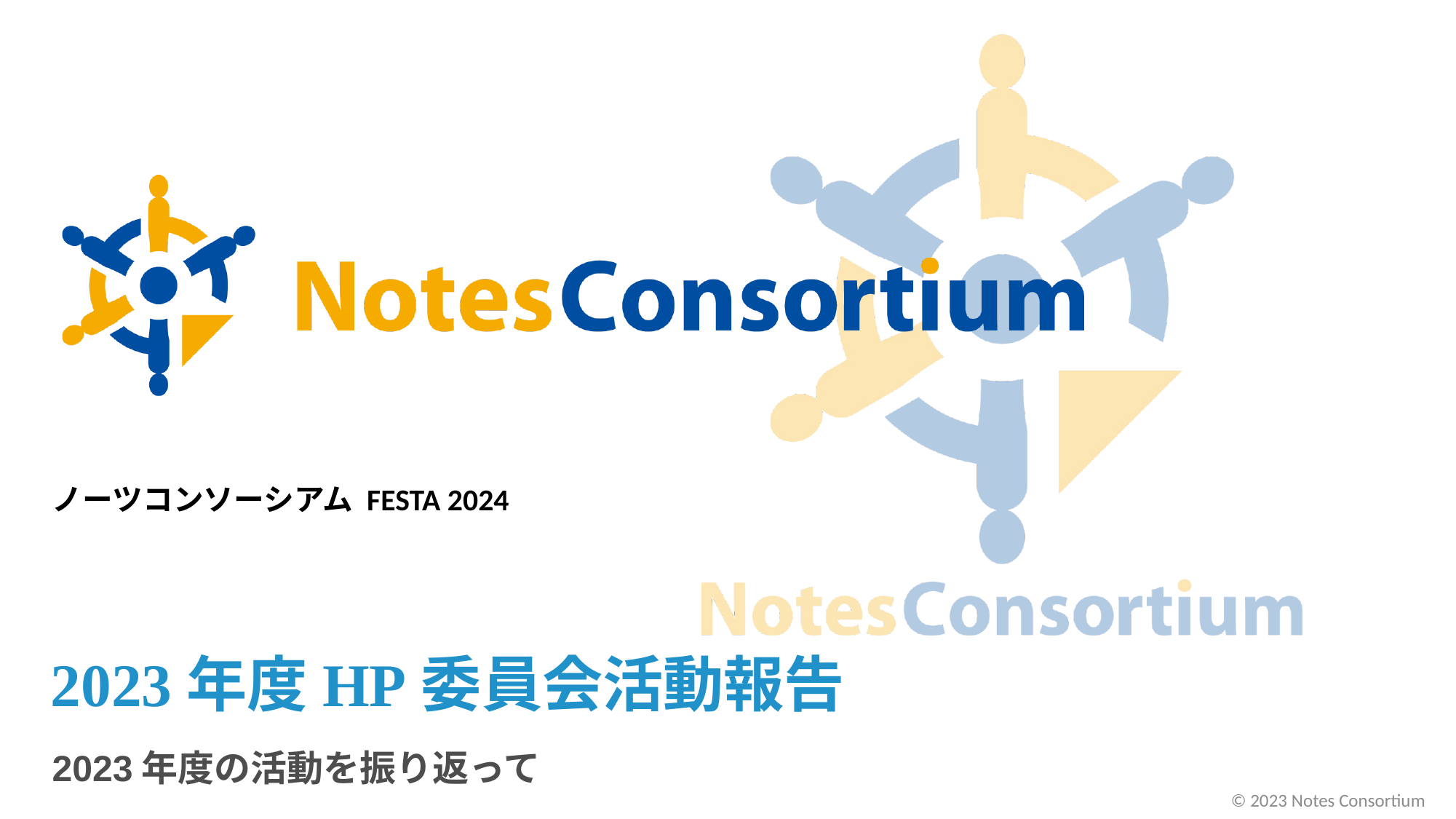

ノーツコンソーシアム FESTA 2024

# 2023年度HP委員会活動報告
2023年度の活動を振り返って
© 2023 Notes Consortium